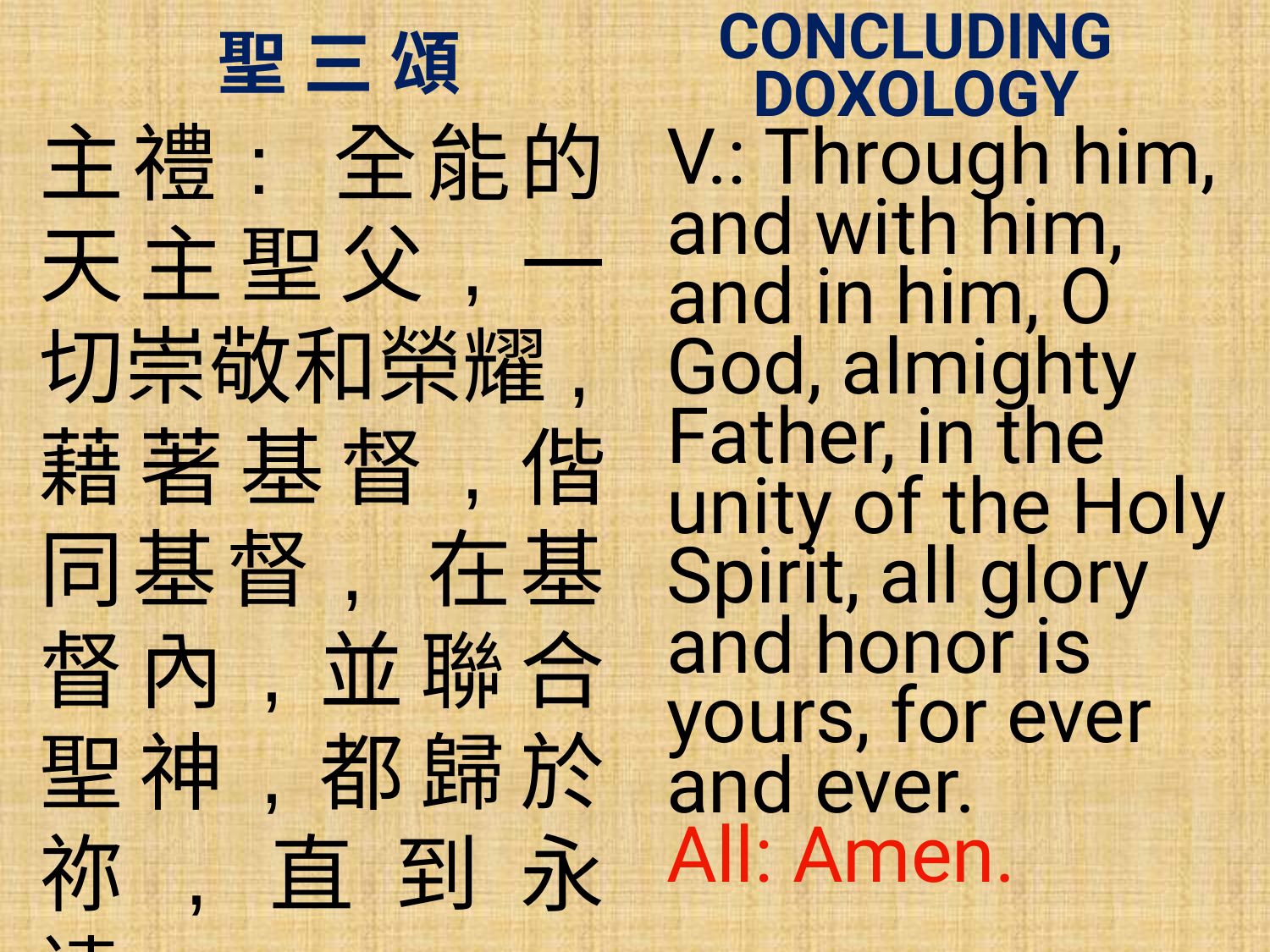

# 聖 三 頌
CONCLUDING DOXOLOGY
主禮: 全能的天主聖父,一切崇敬和榮耀,藉著基督,偕同基督, 在基督內,並聯合聖神,都歸於祢,直到永遠。
全體: 阿們。
V.: Through him, and with him, and in him, O God, almighty Father, in the unity of the Holy Spirit, all glory and honor is yours, for ever and ever.
All: Amen.